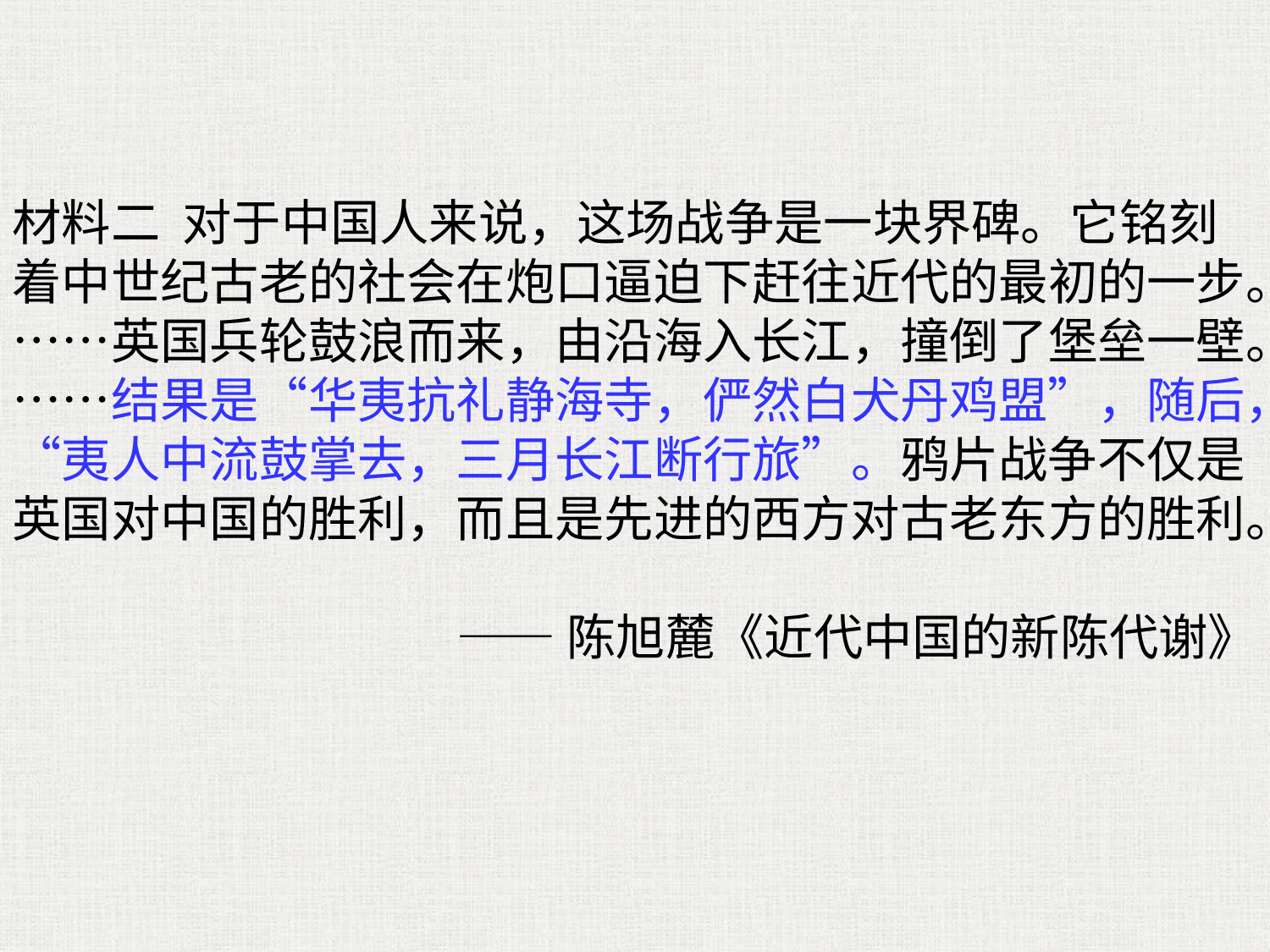

材料二  对于中国人来说，这场战争是一块界碑。它铭刻着中世纪古老的社会在炮口逼迫下赶往近代的最初的一步。……英国兵轮鼓浪而来，由沿海入长江，撞倒了堡垒一壁。……结果是“华夷抗礼静海寺，俨然白犬丹鸡盟”，随后，“夷人中流鼓掌去，三月长江断行旅”。鸦片战争不仅是英国对中国的胜利，而且是先进的西方对古老东方的胜利。
——陈旭麓《近代中国的新陈代谢》